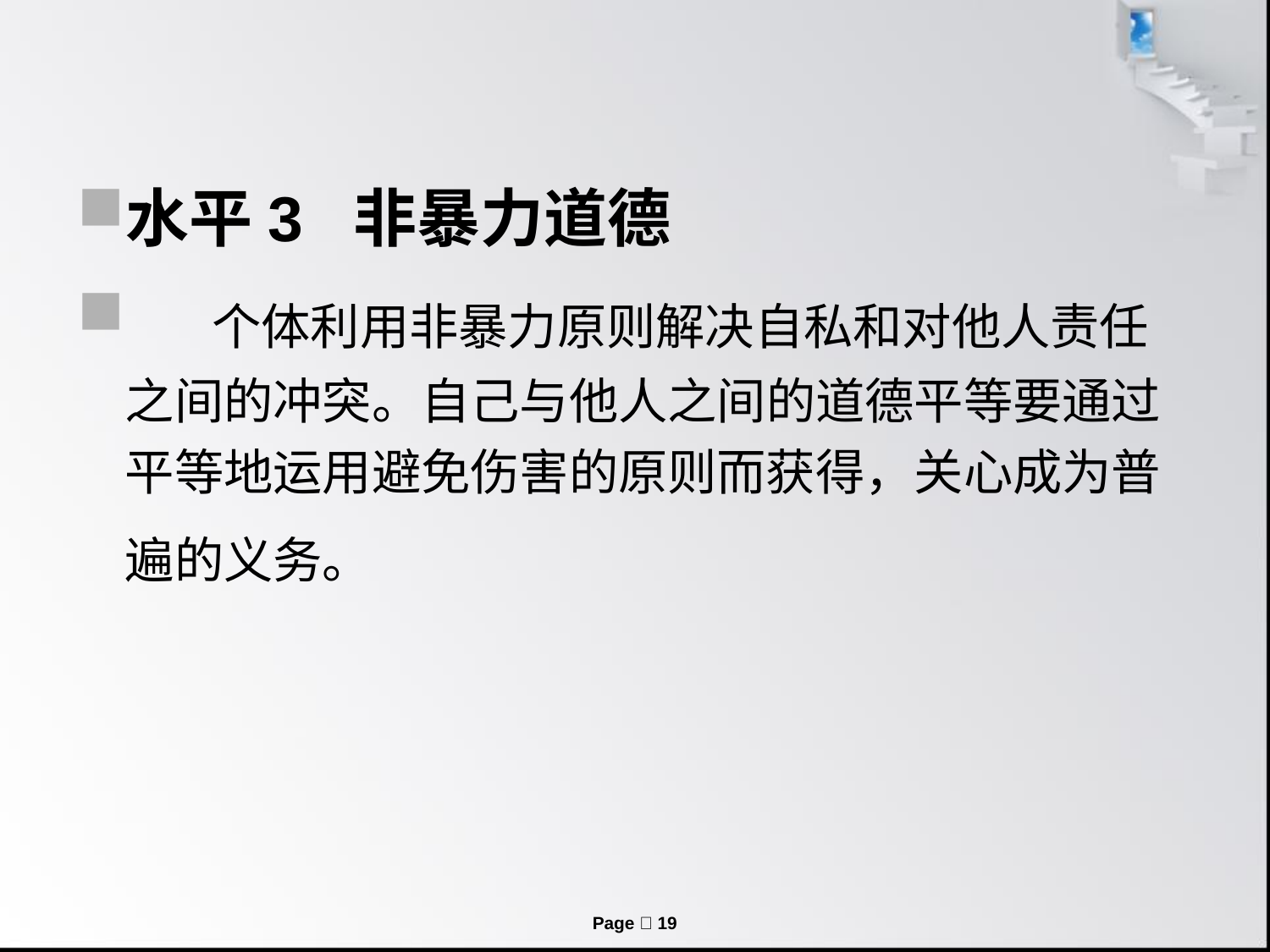

#
水平3  非暴力道德
     个体利用非暴力原则解决自私和对他人责任之间的冲突。自己与他人之间的道德平等要通过平等地运用避免伤害的原则而获得，关心成为普遍的义务。